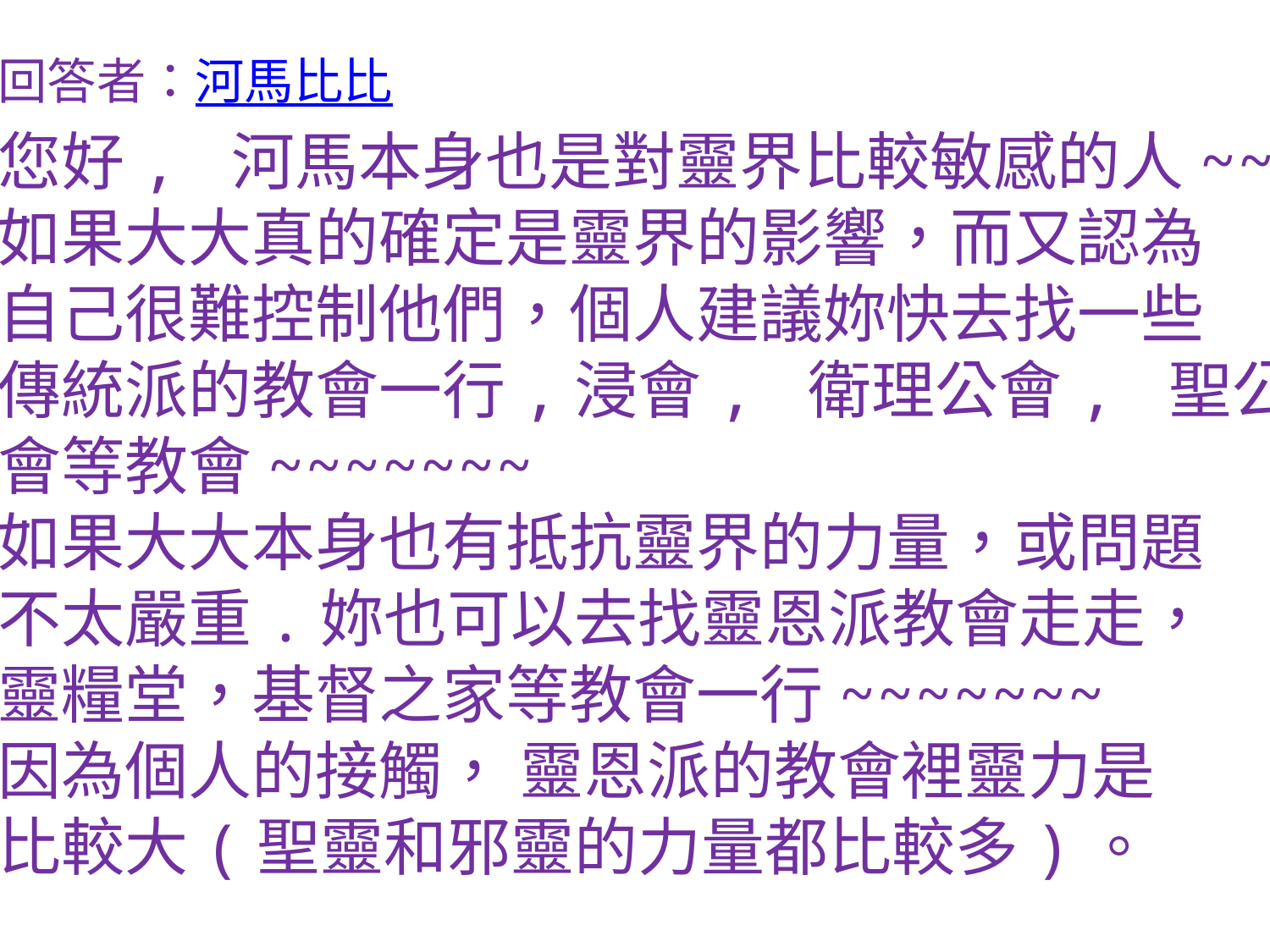

回答者：河馬比比
您好, 河馬本身也是對靈界比較敏感的人~~
如果大大真的確定是靈界的影響，而又認為
自己很難控制他們，個人建議妳快去找一些
傳統派的教會一行,浸會, 衛理公會, 聖公
會等教會~~~~~~~
如果大大本身也有抵抗靈界的力量，或問題
不太嚴重.妳也可以去找靈恩派教會走走，
靈糧堂，基督之家等教會一行~~~~~~~
因為個人的接觸， 靈恩派的教會裡靈力是
比較大(聖靈和邪靈的力量都比較多)。